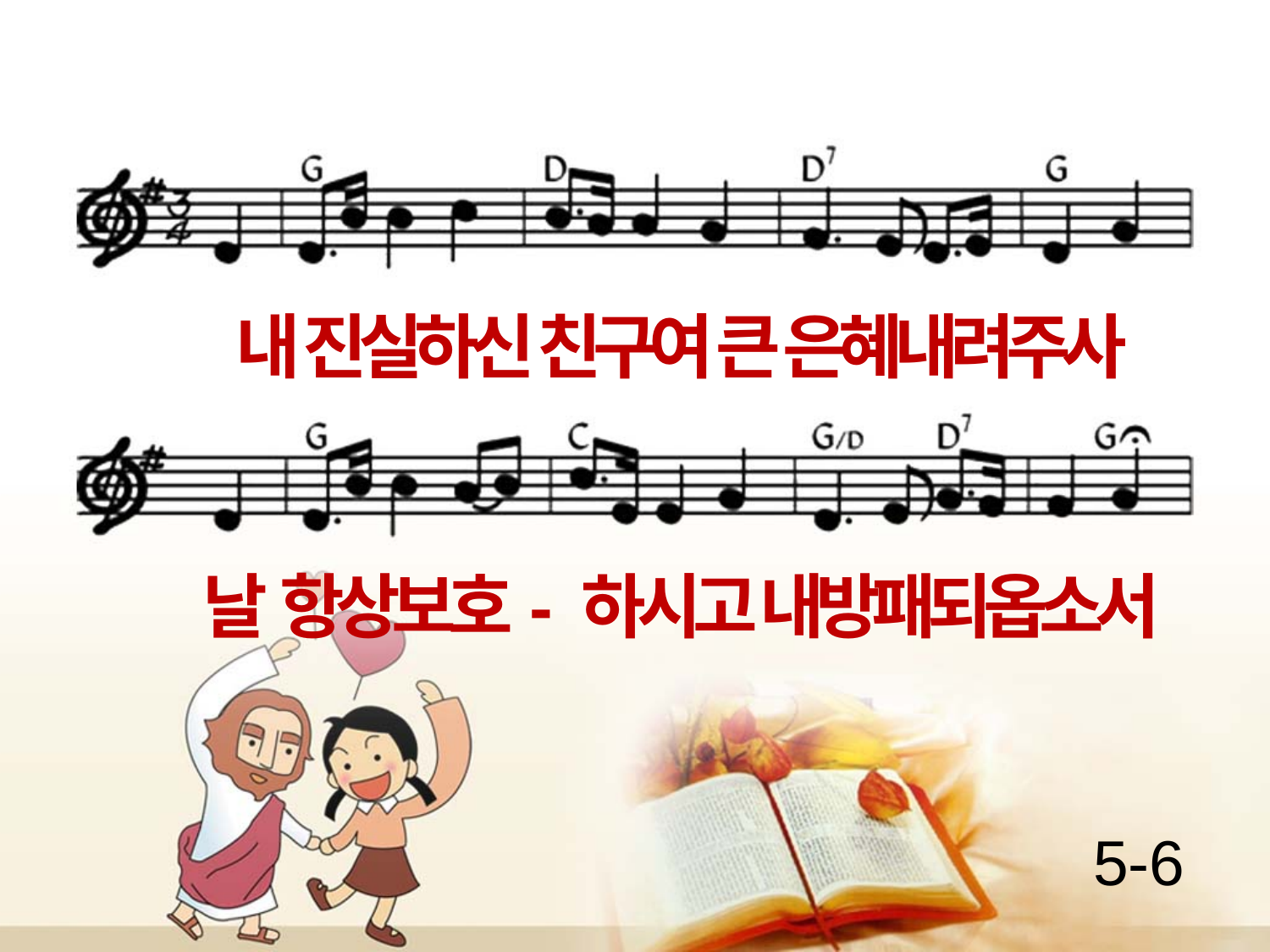

내 진실하신 친구여 큰 은혜내려주사
날  항상보호- 하시고 내방패되옵소서
5-6